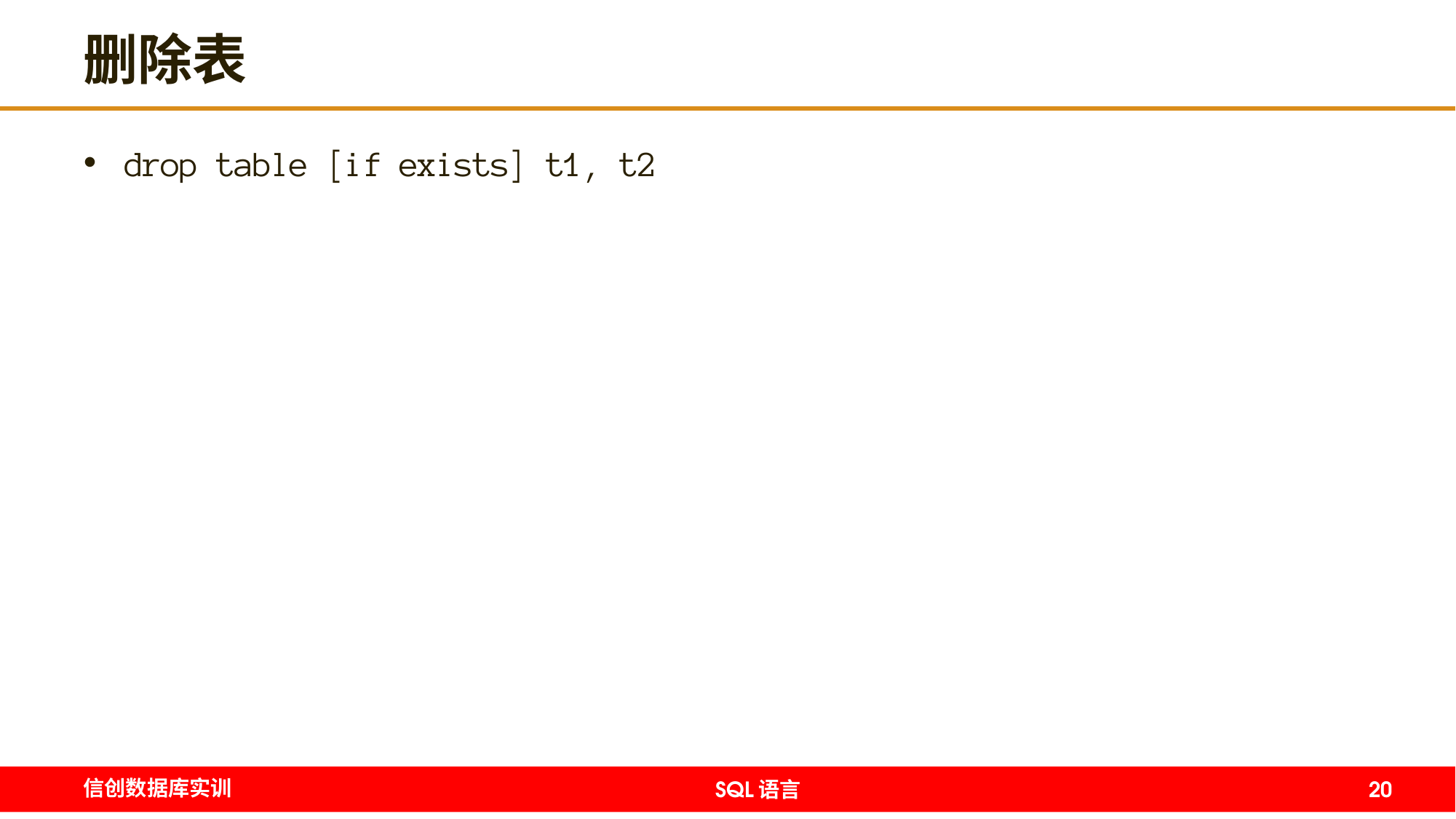

# 删除表
drop table [if exists] t1, t2